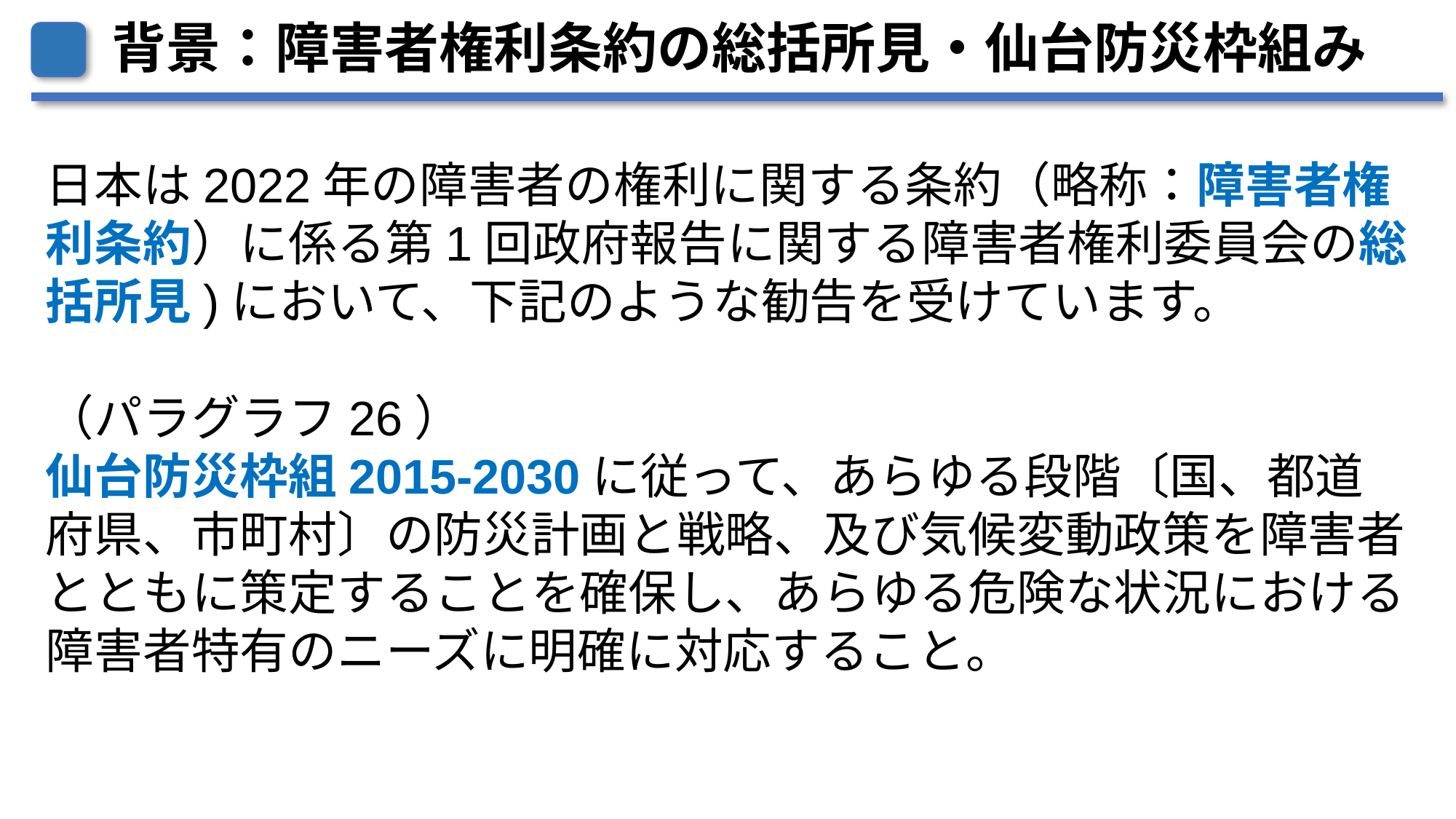

背景：障害者権利条約の総括所見・仙台防災枠組み

日本は2022年の障害者の権利に関する条約（略称：障害者権利条約）に係る第1回政府報告に関する障害者権利委員会の総括所見)において、下記のような勧告を受けています。

（パラグラフ26）
仙台防災枠組2015-2030に従って、あらゆる段階〔国、都道府県、市町村〕の防災計画と戦略、及び気候変動政策を障害者とともに策定することを確保し、あらゆる危険な状況における障害者特有のニーズに明確に対応すること。